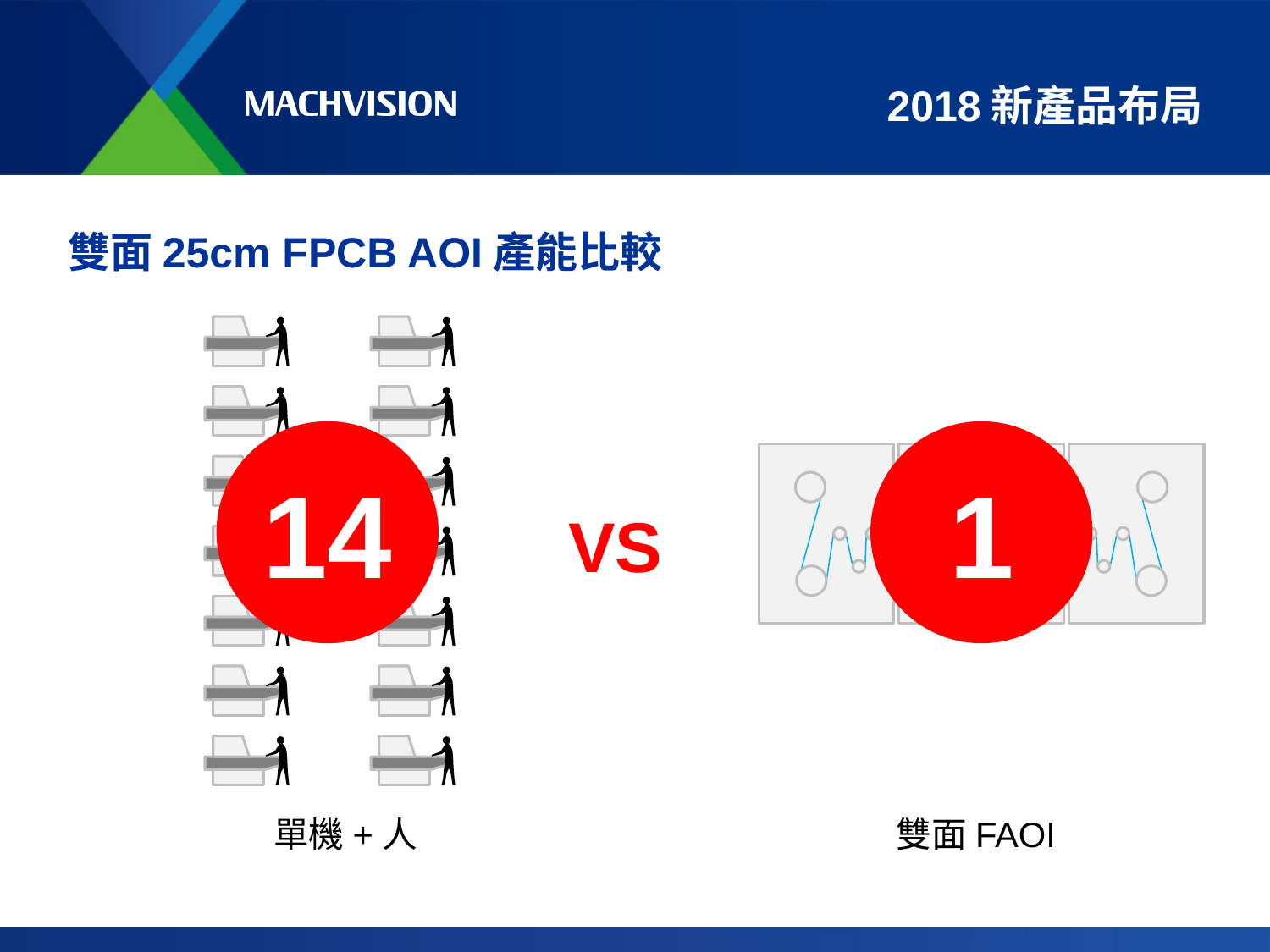

# 2018新產品布局
雙面25cm FPCB AOI產能比較

14
1

VS

單機+人
雙面FAOI